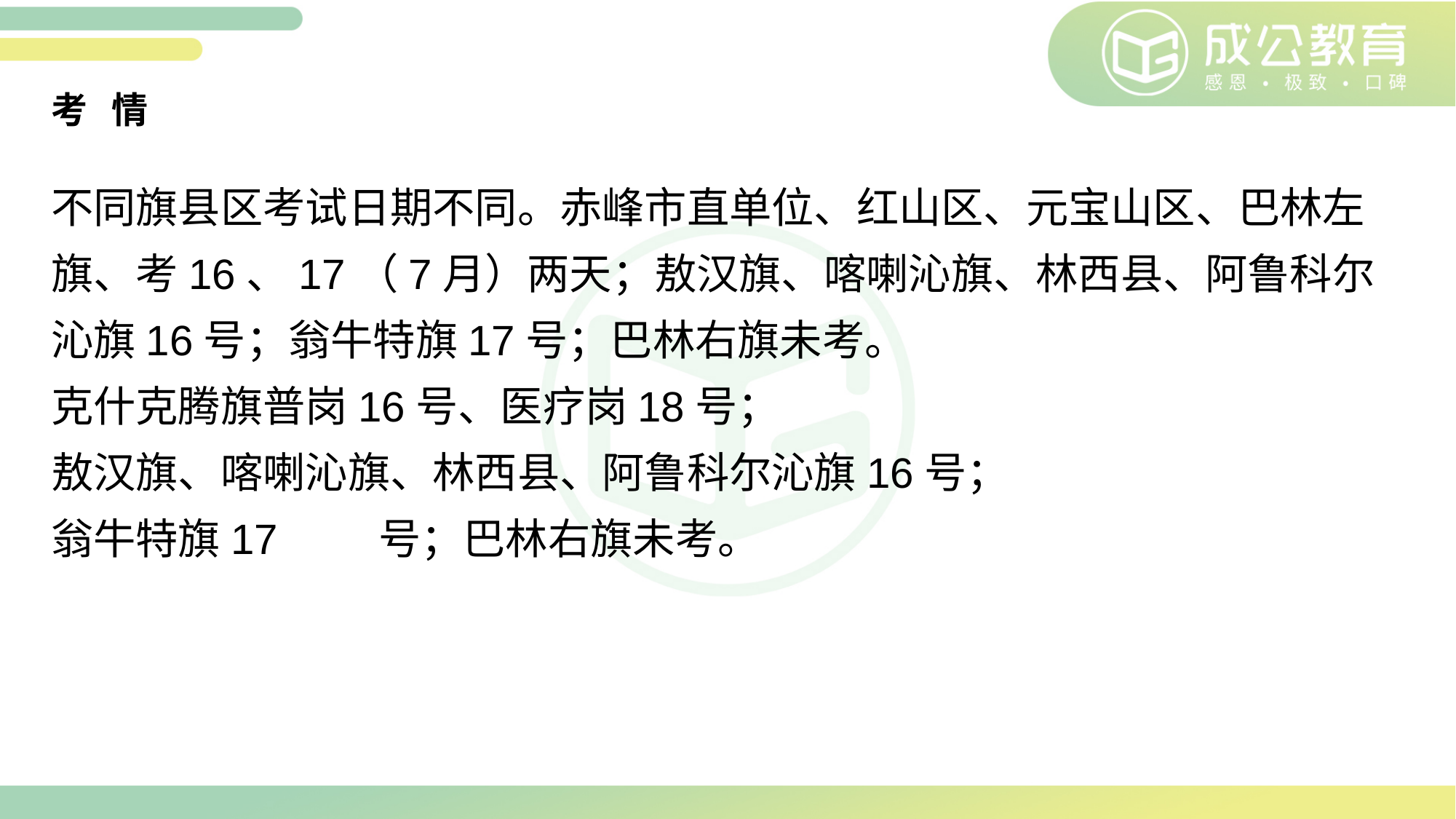

# 考   情
不同旗县区考试日期不同。赤峰市直单位、红山区、元宝山区、巴林左旗、考16、17（7月）两天；敖汉旗、喀喇沁旗、林西县、阿鲁科尔沁旗16号；翁牛特旗17号；巴林右旗未考。
克什克腾旗普岗16号、医疗岗18号；
敖汉旗、喀喇沁旗、林西县、阿鲁科尔沁旗16号；
翁牛特旗17	号；巴林右旗未考。